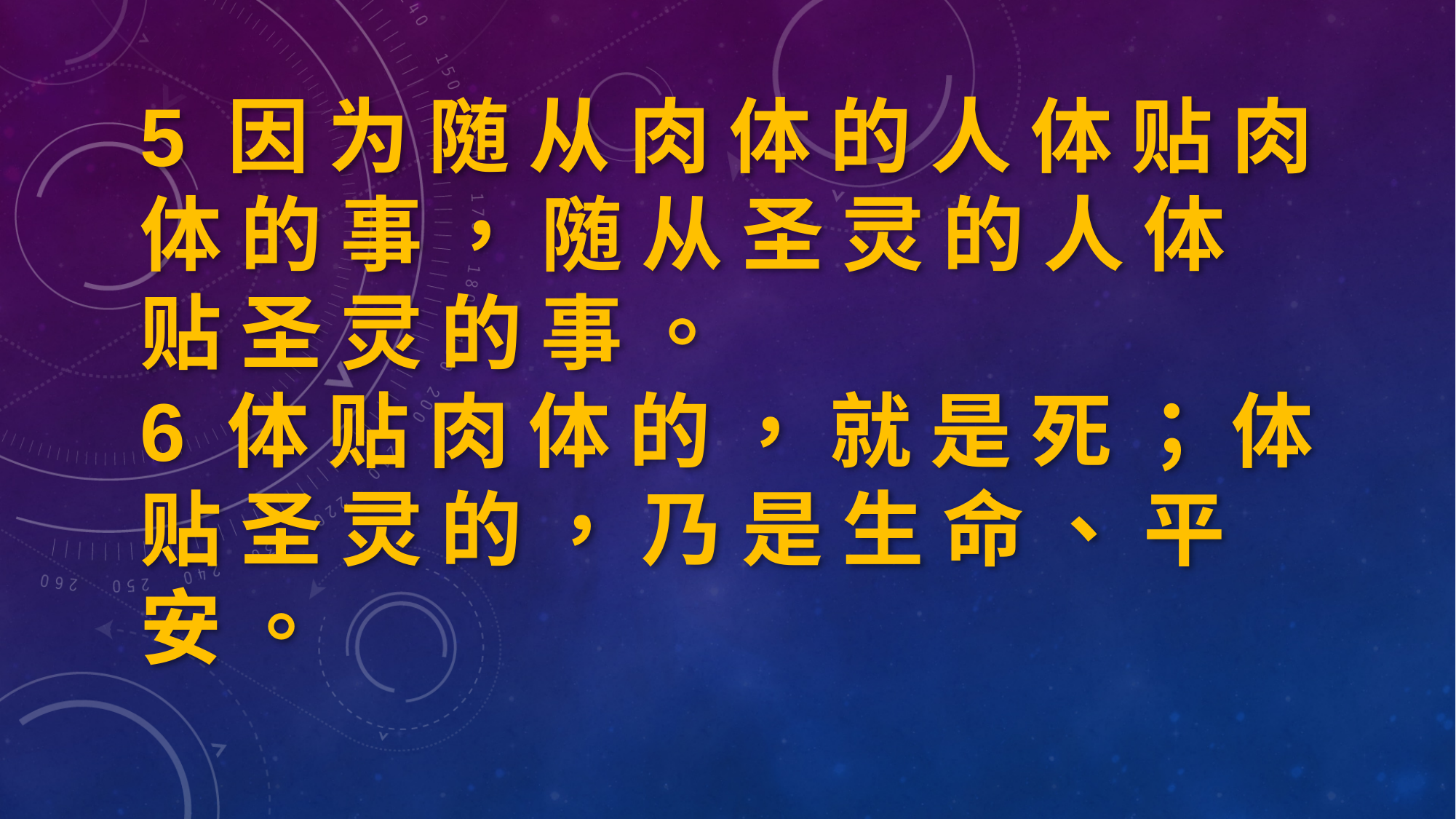

5 因 为 随 从 肉 体 的 人 体 贴 肉 体 的 事 ， 随 从 圣 灵 的 人 体 贴 圣 灵 的 事 。
6 体 贴 肉 体 的 ， 就 是 死 ； 体 贴 圣 灵 的 ， 乃 是 生 命 、 平 安 。